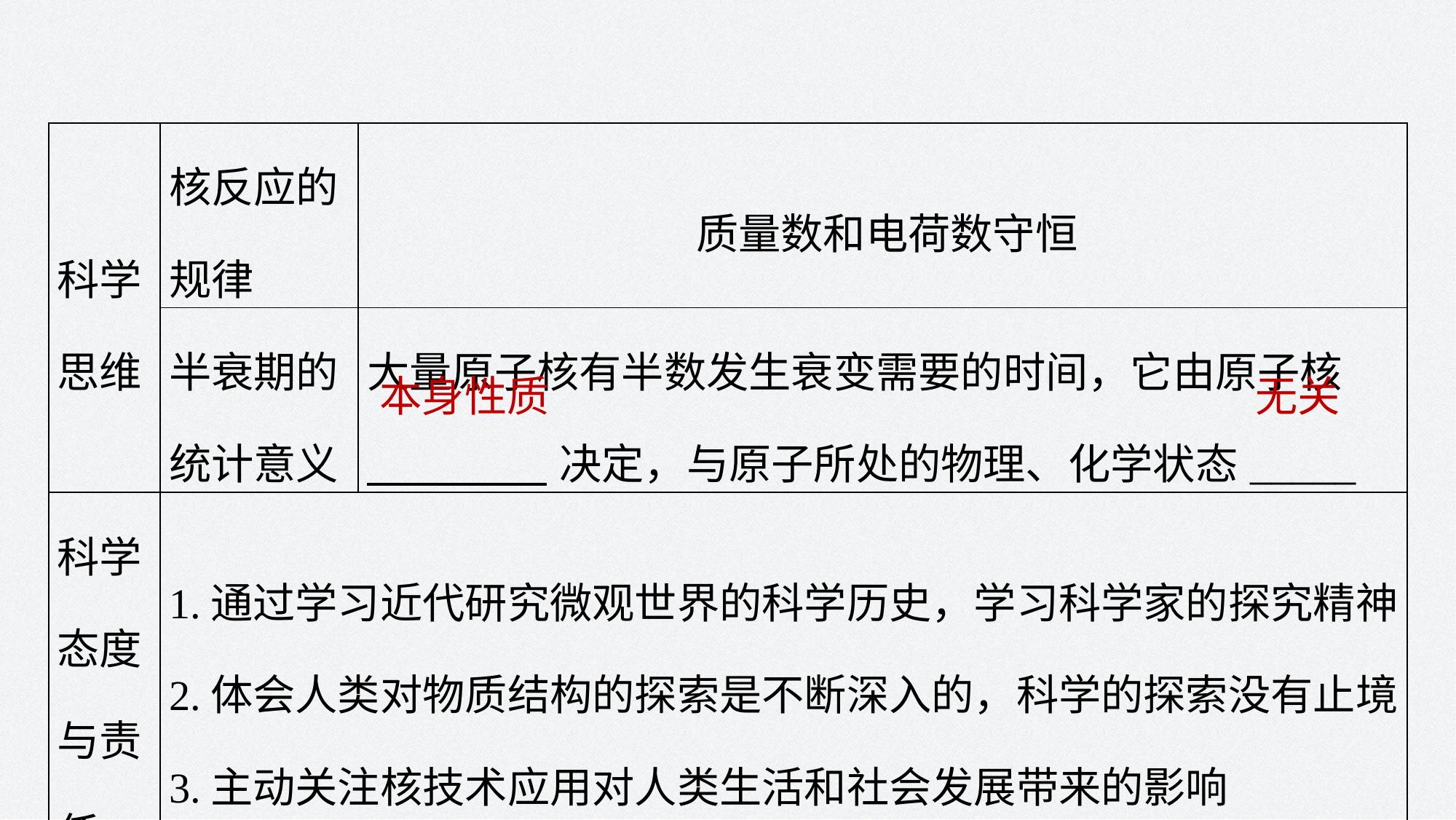

| 科学思维 | 核反应的规律 | 质量数和电荷数守恒 |
| --- | --- | --- |
|  | 半衰期的统计意义 | 大量原子核有半数发生衰变需要的时间，它由原子核 决定，与原子所处的物理、化学状态\_\_\_\_\_ |
| 科学态度与责任 | 1.通过学习近代研究微观世界的科学历史，学习科学家的探究精神 2.体会人类对物质结构的探索是不断深入的，科学的探索没有止境 3.主动关注核技术应用对人类生活和社会发展带来的影响 |  |
本身性质
无关